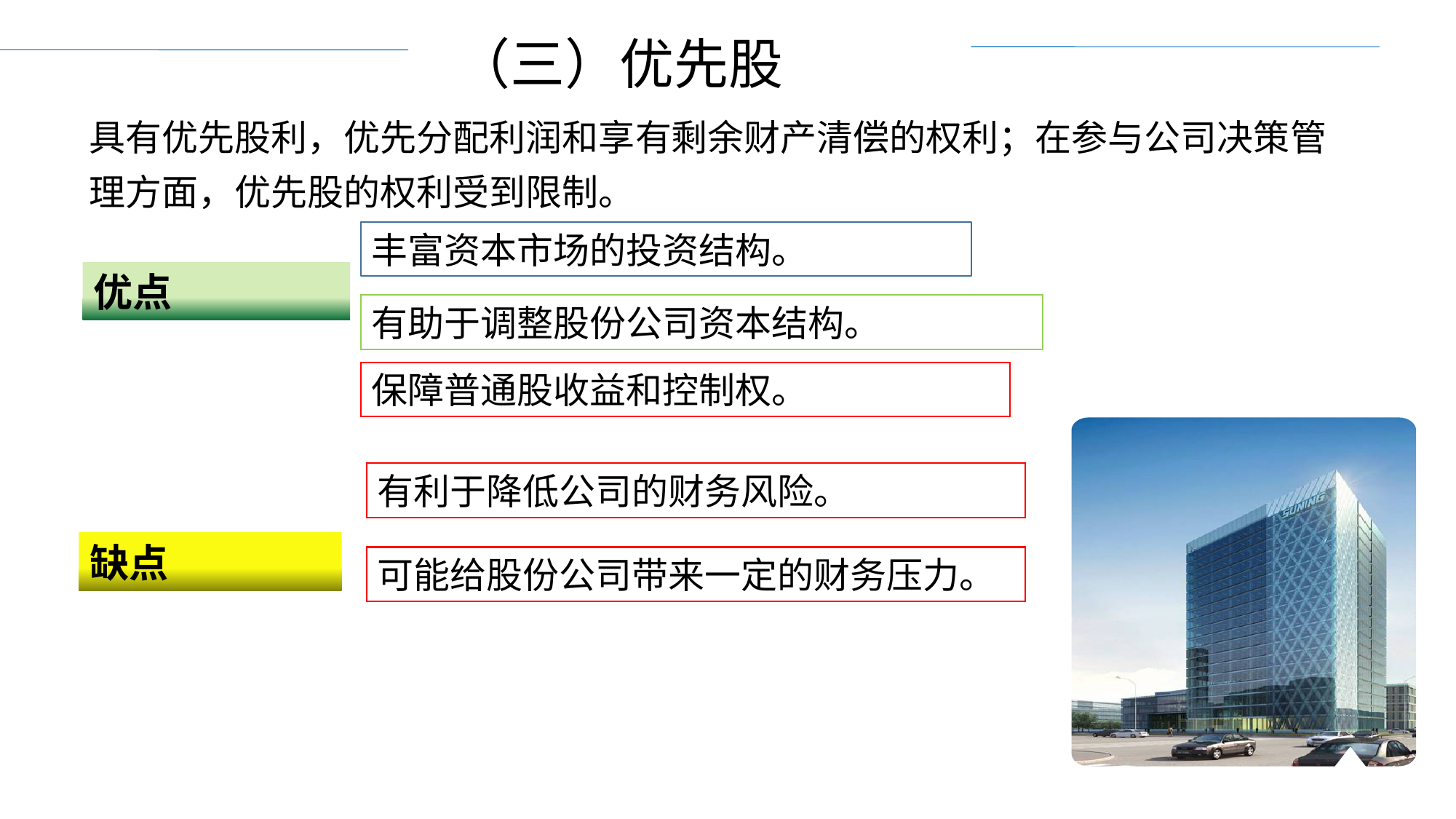

（三）优先股

具有优先股利，优先分配利润和享有剩余财产清偿的权利；在参与公司决策管
理方面，优先股的权利受到限制。
丰富资本市场的投资结构。
优点
有助于调整股份公司资本结构。
保障普通股收益和控制权。

有利于降低公司的财务风险。
缺点
可能给股份公司带来一定的财务压力。
30